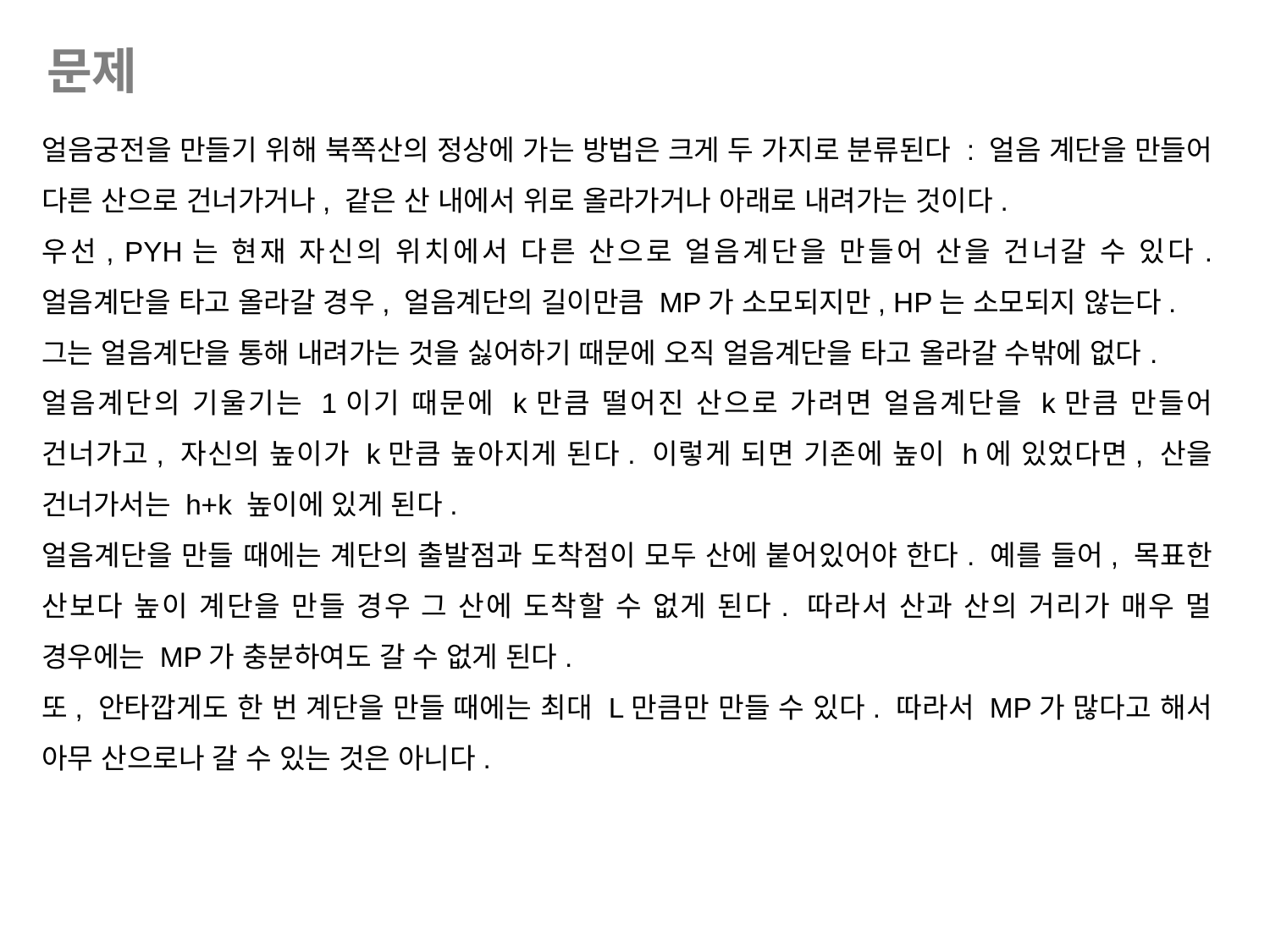

문제
얼음궁전을 만들기 위해 북쪽산의 정상에 가는 방법은 크게 두 가지로 분류된다 : 얼음 계단을 만들어 다른 산으로 건너가거나, 같은 산 내에서 위로 올라가거나 아래로 내려가는 것이다.
우선, PYH는 현재 자신의 위치에서 다른 산으로 얼음계단을 만들어 산을 건너갈 수 있다. 얼음계단을 타고 올라갈 경우, 얼음계단의 길이만큼 MP가 소모되지만, HP는 소모되지 않는다.
그는 얼음계단을 통해 내려가는 것을 싫어하기 때문에 오직 얼음계단을 타고 올라갈 수밖에 없다.
얼음계단의 기울기는 1이기 때문에 k만큼 떨어진 산으로 가려면 얼음계단을 k만큼 만들어 건너가고, 자신의 높이가 k만큼 높아지게 된다. 이렇게 되면 기존에 높이 h에 있었다면, 산을 건너가서는 h+k 높이에 있게 된다.
얼음계단을 만들 때에는 계단의 출발점과 도착점이 모두 산에 붙어있어야 한다. 예를 들어, 목표한 산보다 높이 계단을 만들 경우 그 산에 도착할 수 없게 된다. 따라서 산과 산의 거리가 매우 멀 경우에는 MP가 충분하여도 갈 수 없게 된다.
또, 안타깝게도 한 번 계단을 만들 때에는 최대 L만큼만 만들 수 있다. 따라서 MP가 많다고 해서 아무 산으로나 갈 수 있는 것은 아니다.